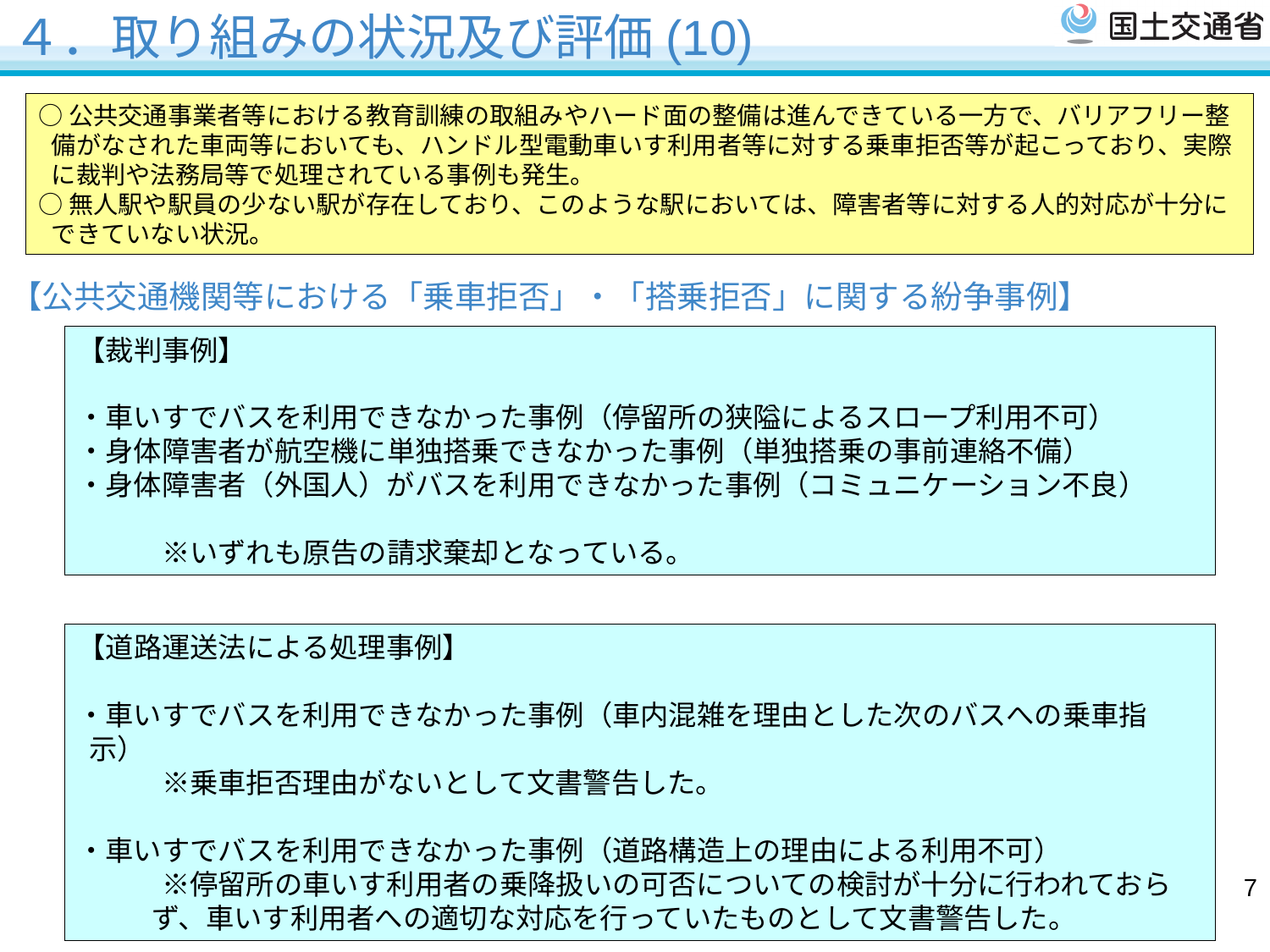

４．取り組みの状況及び評価(10)
○公共交通事業者等における教育訓練の取組みやハード面の整備は進んできている一方で、バリアフリー整備がなされた車両等においても、ハンドル型電動車いす利用者等に対する乗車拒否等が起こっており、実際に裁判や法務局等で処理されている事例も発生。
○無人駅や駅員の少ない駅が存在しており、このような駅においては、障害者等に対する人的対応が十分にできていない状況。
【公共交通機関等における「乗車拒否」・「搭乗拒否」に関する紛争事例】
【裁判事例】

・車いすでバスを利用できなかった事例（停留所の狭隘によるスロープ利用不可）
・身体障害者が航空機に単独搭乗できなかった事例（単独搭乗の事前連絡不備）
・身体障害者（外国人）がバスを利用できなかった事例（コミュニケーション不良）

　　　※いずれも原告の請求棄却となっている。
【道路運送法による処理事例】

・車いすでバスを利用できなかった事例（車内混雑を理由とした次のバスへの乗車指示）
　　　※乗車拒否理由がないとして文書警告した。

・車いすでバスを利用できなかった事例（道路構造上の理由による利用不可）
　　　※停留所の車いす利用者の乗降扱いの可否についての検討が十分に行われておらず、車いす利用者への適切な対応を行っていたものとして文書警告した。
7